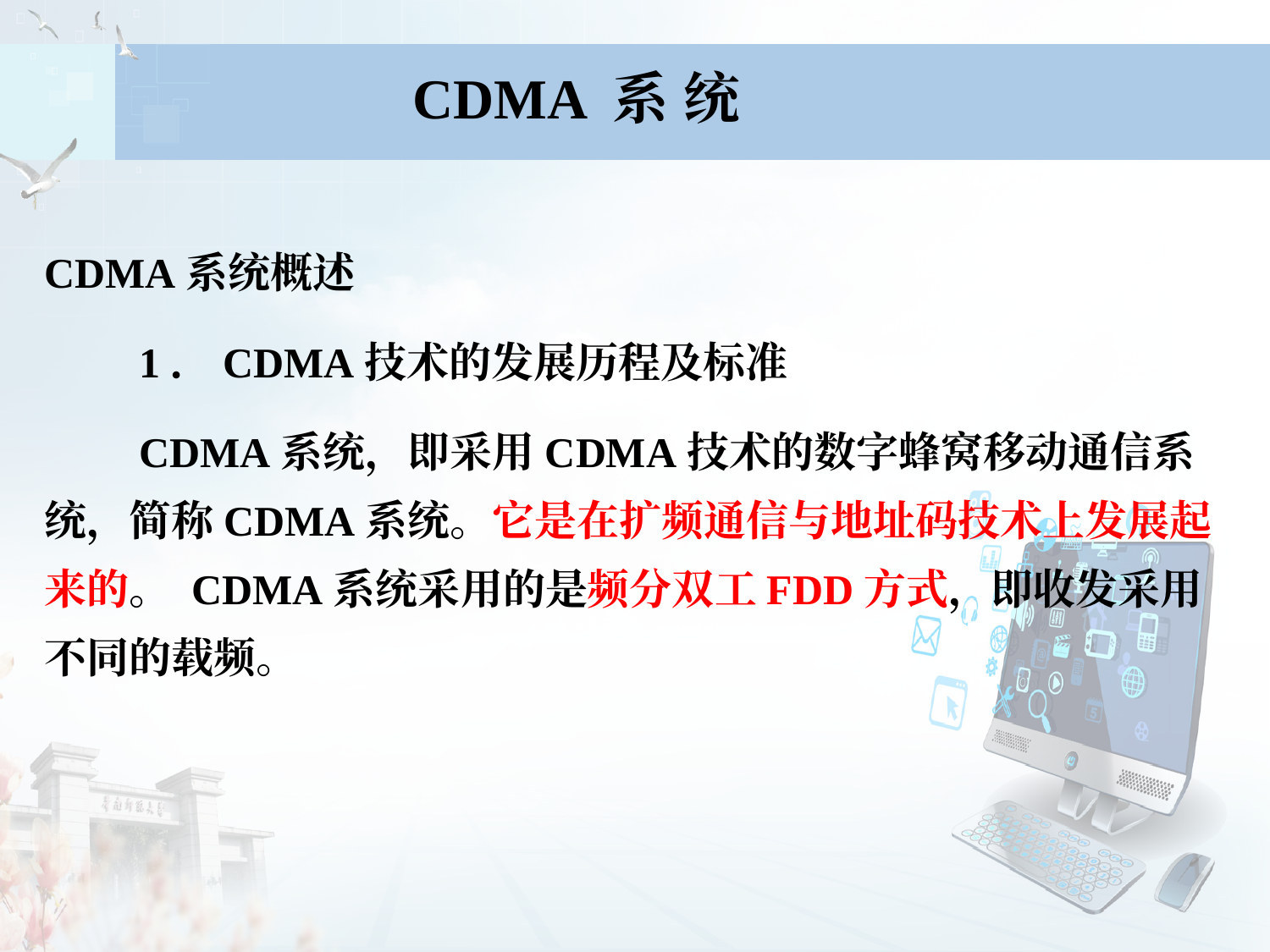

CDMA 系 统
CDMA系统概述
         1．CDMA技术的发展历程及标准
         CDMA系统，即采用CDMA技术的数字蜂窝移动通信系统，简称CDMA系统。它是在扩频通信与地址码技术上发展起来的。 CDMA系统采用的是频分双工FDD方式，即收发采用不同的载频。